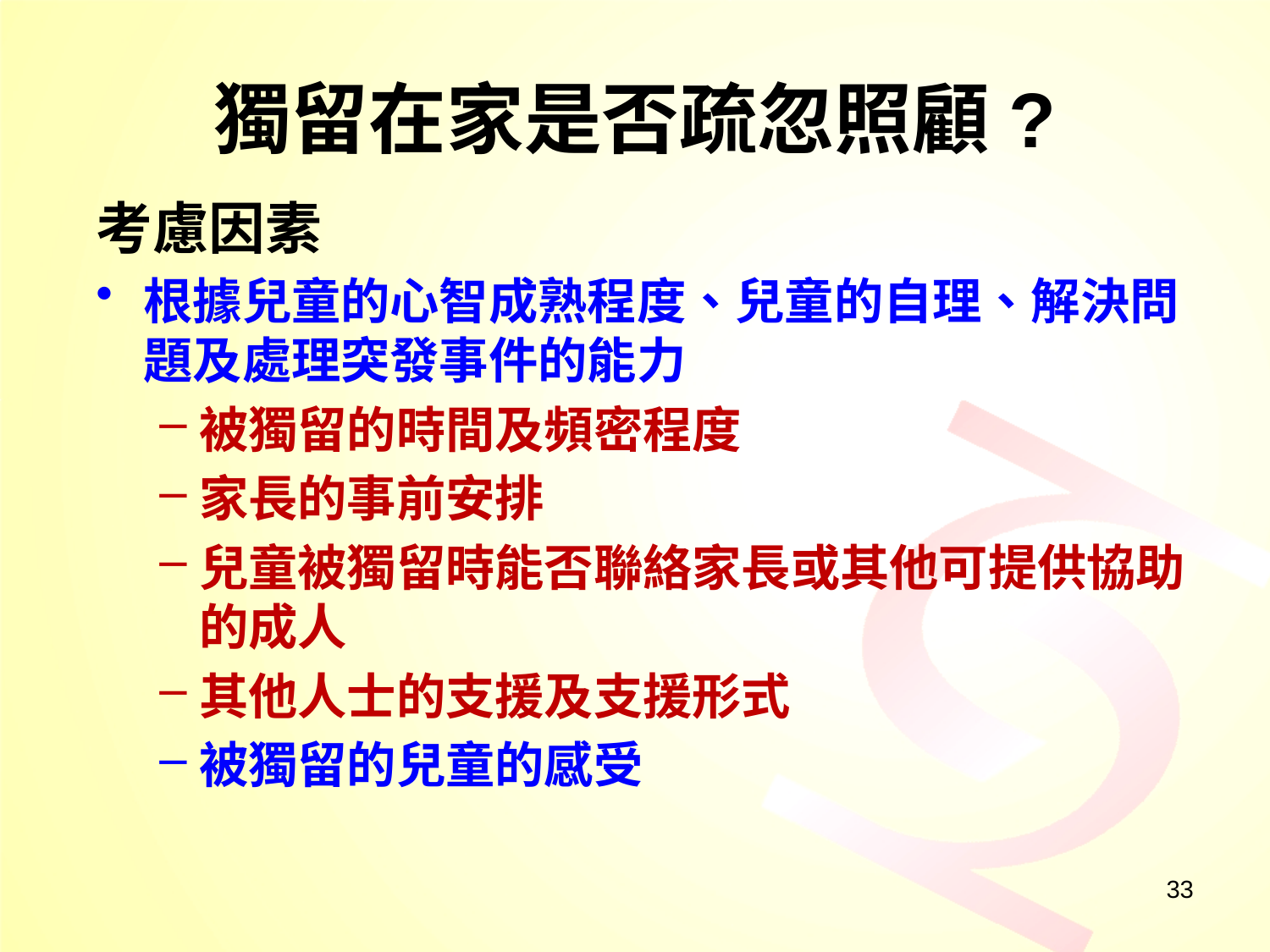

# 獨留在家是否疏忽照顧?
考慮因素
根據兒童的心智成熟程度、兒童的自理、解決問題及處理突發事件的能力
被獨留的時間及頻密程度
家長的事前安排
兒童被獨留時能否聯絡家長或其他可提供協助的成人
其他人士的支援及支援形式
被獨留的兒童的感受

33